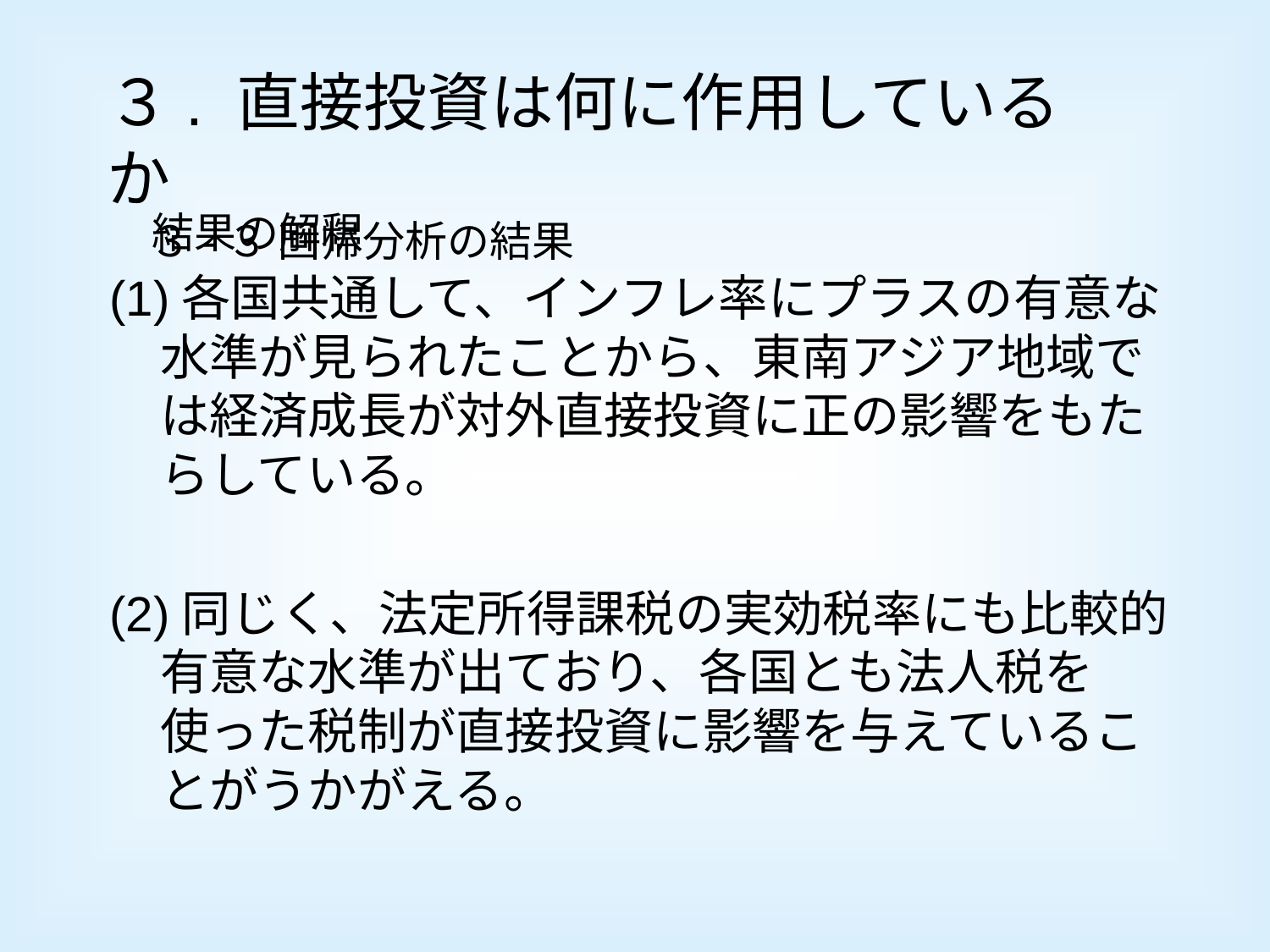

３. 直接投資は何に作用しているか
　３-３ 回帰分析の結果
　結果の解釈
(1)各国共通して、インフレ率にプラスの有意な水準が見られたことから、東南アジア地域では経済成長が対外直接投資に正の影響をもたらしている。

(2)同じく、法定所得課税の実効税率にも比較的有意な水準が出ており、各国とも法人税を使った税制が直接投資に影響を与えていることがうかがえる。